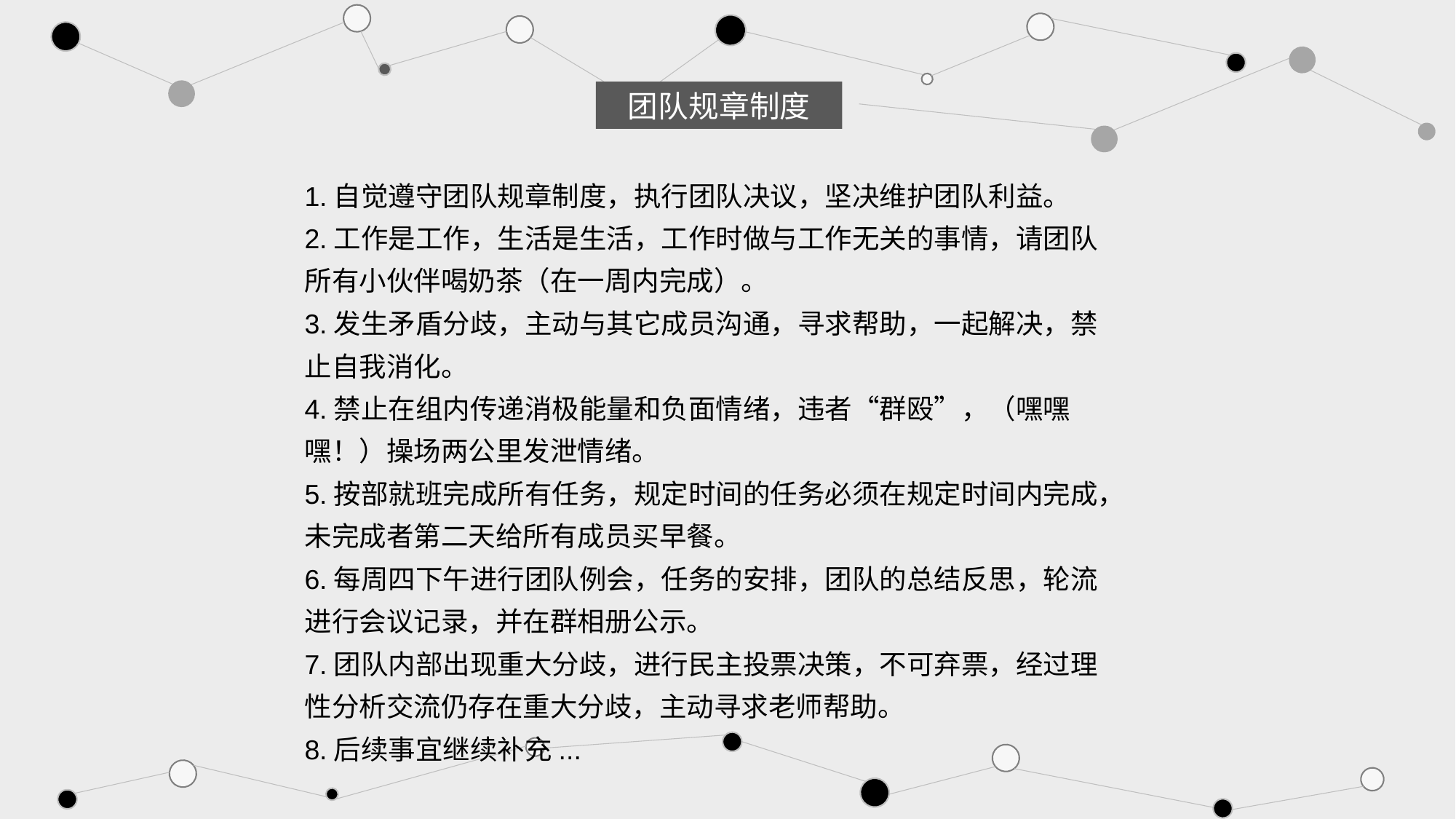

团队规章制度

1.自觉遵守团队规章制度，执行团队决议，坚决维护团队利益。
2.工作是工作，生活是生活，工作时做与工作无关的事情，请团队所有小伙伴喝奶茶（在一周内完成）。
3.发生矛盾分歧，主动与其它成员沟通，寻求帮助，一起解决，禁止自我消化。
4.禁止在组内传递消极能量和负面情绪，违者“群殴”，（嘿嘿嘿！）操场两公里发泄情绪。
5.按部就班完成所有任务，规定时间的任务必须在规定时间内完成，未完成者第二天给所有成员买早餐。
6.每周四下午进行团队例会，任务的安排，团队的总结反思，轮流进行会议记录，并在群相册公示。
7.团队内部出现重大分歧，进行民主投票决策，不可弃票，经过理性分析交流仍存在重大分歧，主动寻求老师帮助。
8.后续事宜继续补充...